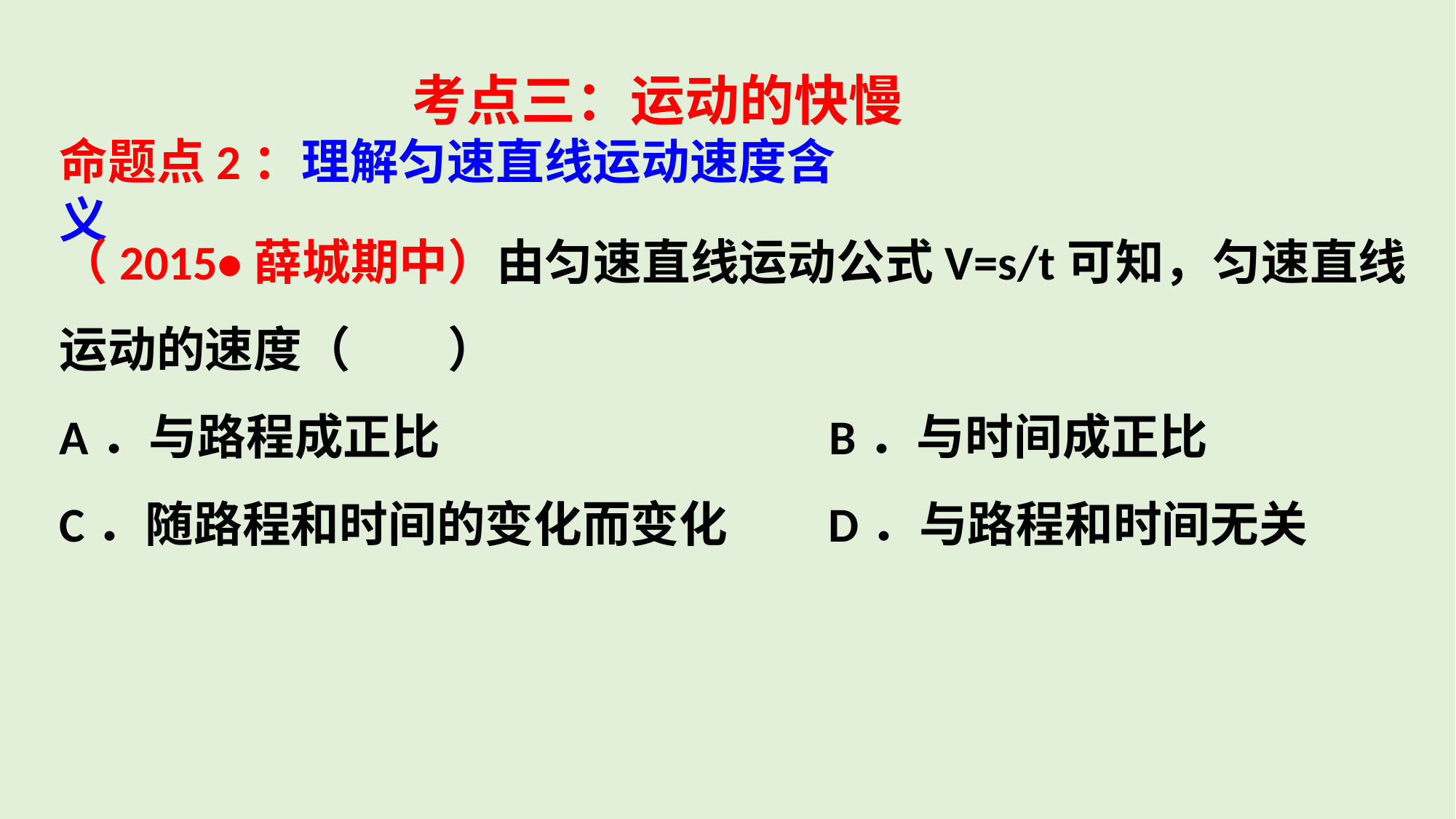

考点三：运动的快慢
命题点2：理解匀速直线运动速度含义
（2015•薛城期中）由匀速直线运动公式V=s/t可知，匀速直线运动的速度（　　）
A．与路程成正比                                  B．与时间成正比
C．随路程和时间的变化而变化        D．与路程和时间无关